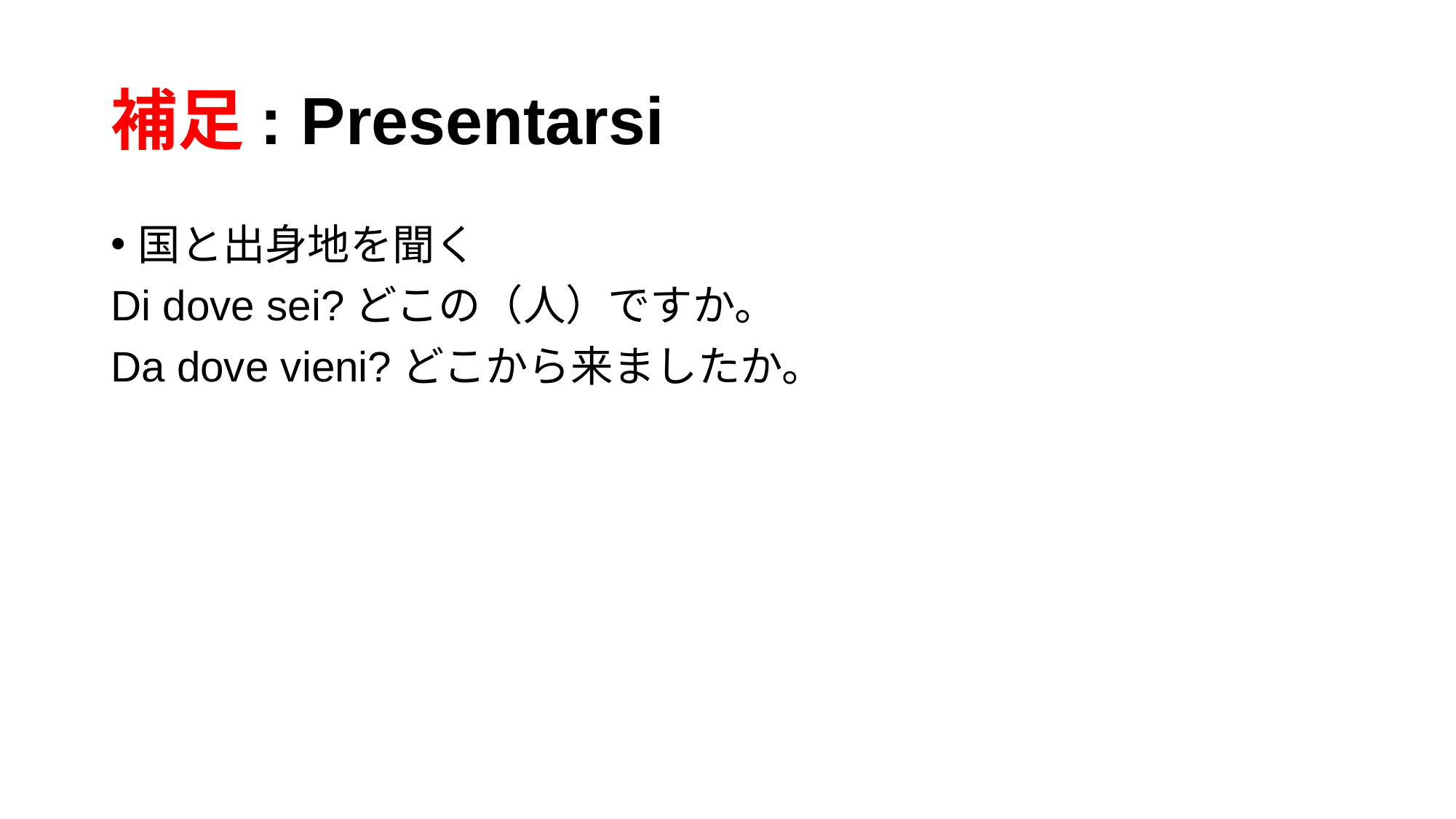

# 補足: Presentarsi
国と出身地を聞く
Di dove sei?どこの（人）ですか。
Da dove vieni?どこから来ましたか。